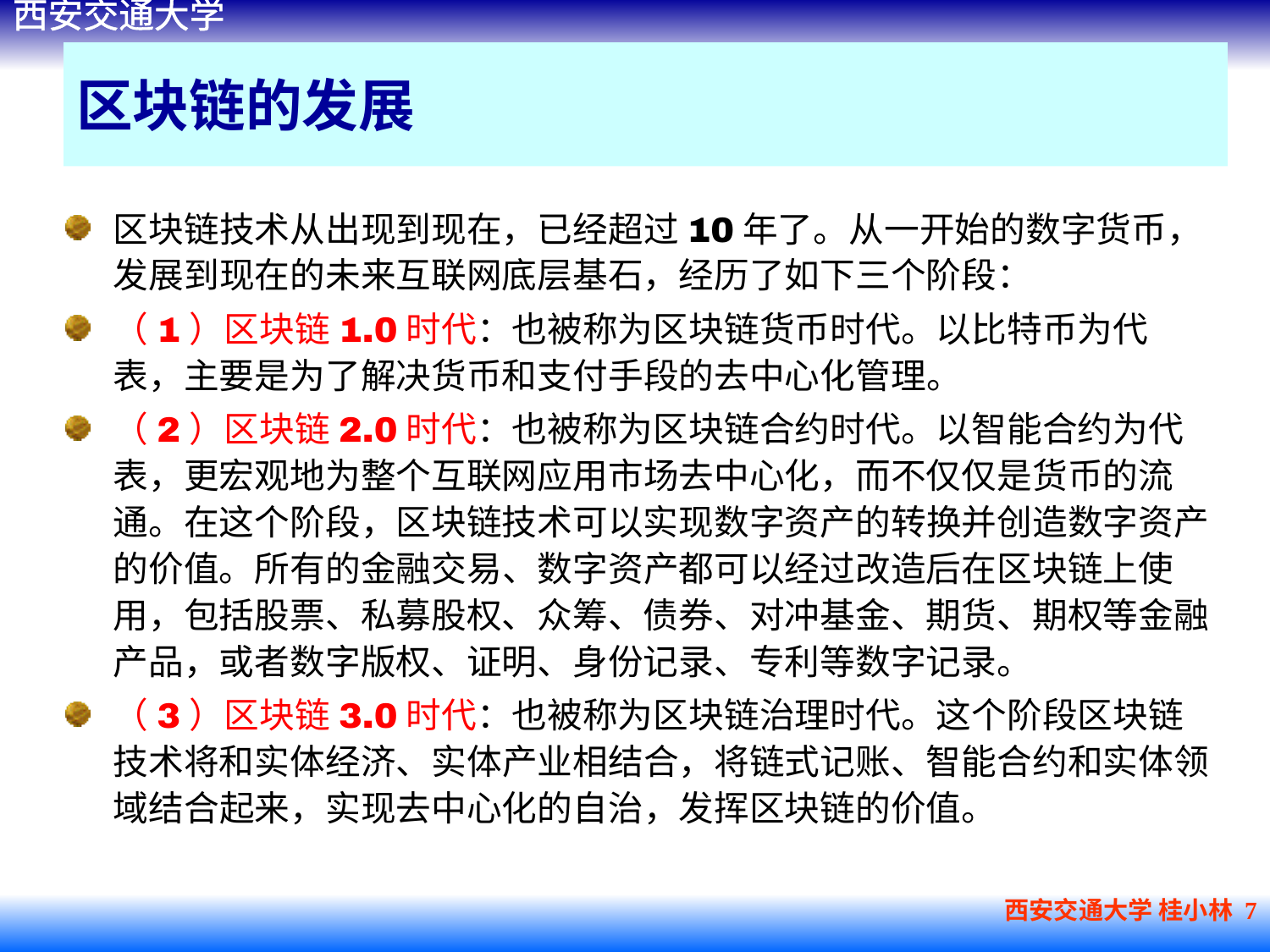

# 区块链的发展
区块链技术从出现到现在，已经超过10年了。从一开始的数字货币，发展到现在的未来互联网底层基石，经历了如下三个阶段：
（1）区块链1.0时代：也被称为区块链货币时代。以比特币为代表，主要是为了解决货币和支付手段的去中心化管理。
（2）区块链2.0时代：也被称为区块链合约时代。以智能合约为代表，更宏观地为整个互联网应用市场去中心化，而不仅仅是货币的流通。在这个阶段，区块链技术可以实现数字资产的转换并创造数字资产的价值。所有的金融交易、数字资产都可以经过改造后在区块链上使用，包括股票、私募股权、众筹、债券、对冲基金、期货、期权等金融产品，或者数字版权、证明、身份记录、专利等数字记录。
（3）区块链3.0时代：也被称为区块链治理时代。这个阶段区块链技术将和实体经济、实体产业相结合，将链式记账、智能合约和实体领域结合起来，实现去中心化的自治，发挥区块链的价值。

西安交通大学 桂小林 7